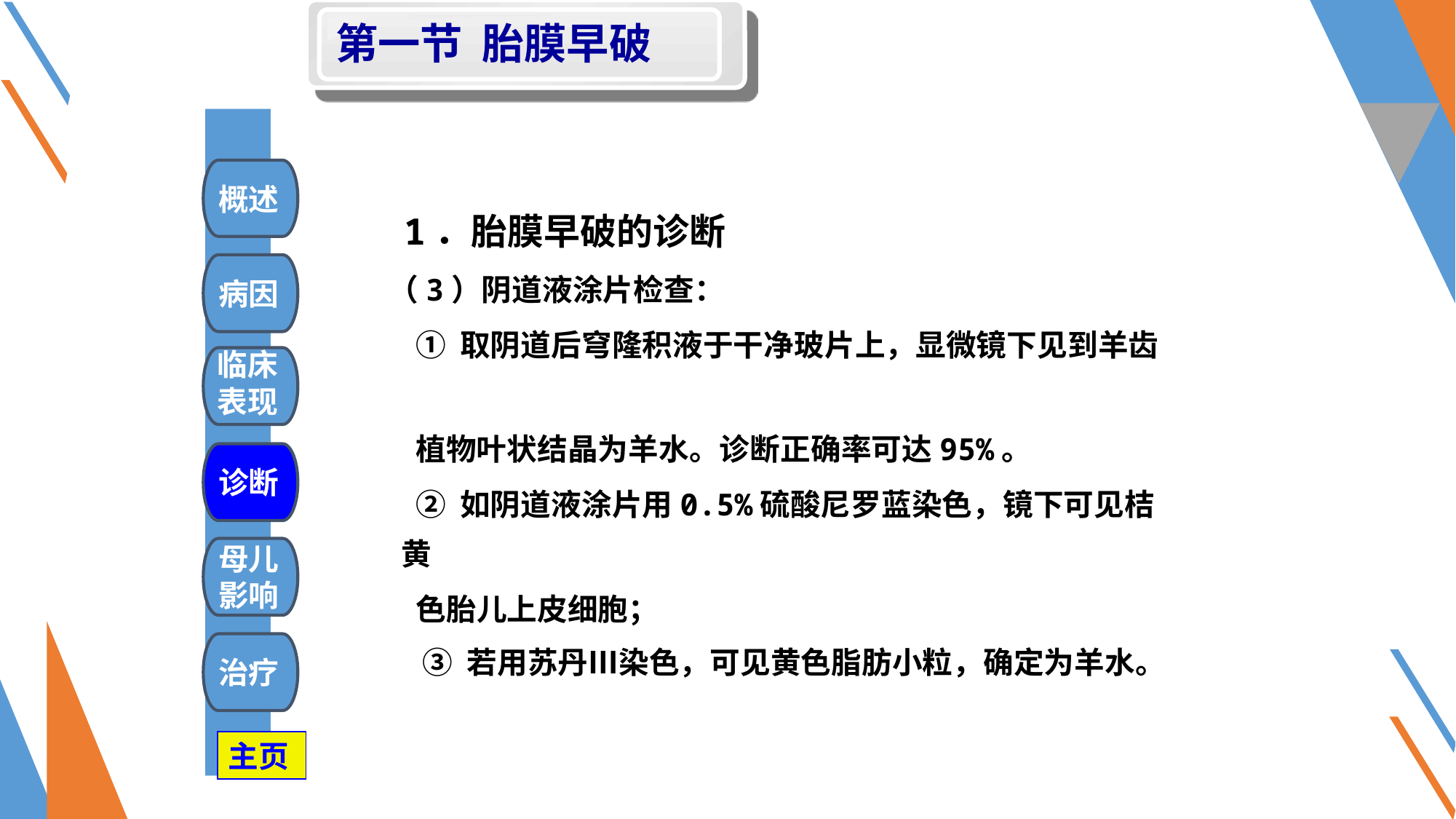

第一节  胎膜早破

#

概述

  1．胎膜早破的诊断
   （3）阴道液涂片检查：
        ① 取阴道后穹隆积液于干净玻片上，显微镜下见到羊齿
       植物叶状结晶为羊水。诊断正确率可达95%。
        ② 如阴道液涂片用0.5%硫酸尼罗蓝染色，镜下可见桔黄
       色胎儿上皮细胞；
         ③ 若用苏丹Ⅲ染色，可见黄色脂肪小粒，确定为羊水。
病因
临床
表现

诊断
母儿
影响
治疗
主页